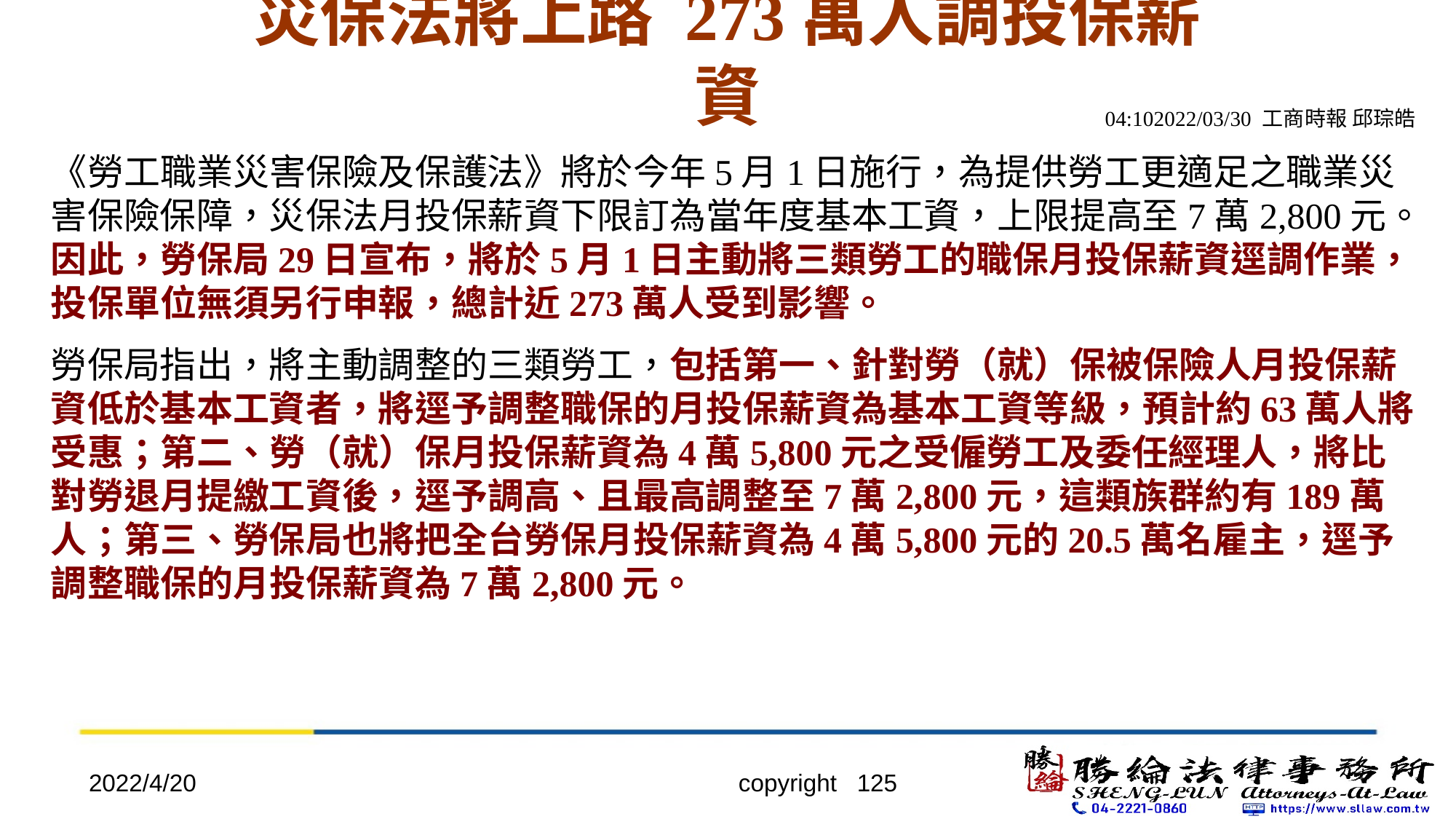

# 災保法將上路 273萬人調投保薪資
04:102022/03/30 工商時報 邱琮皓

《勞工職業災害保險及保護法》將於今年5月1日施行，為提供勞工更適足之職業災害保險保障，災保法月投保薪資下限訂為當年度基本工資，上限提高至7萬2,800元。因此，勞保局29日宣布，將於5月1日主動將三類勞工的職保月投保薪資逕調作業，投保單位無須另行申報，總計近273萬人受到影響。

勞保局指出，將主動調整的三類勞工，包括第一、針對勞（就）保被保險人月投保薪資低於基本工資者，將逕予調整職保的月投保薪資為基本工資等級，預計約63萬人將受惠；第二、勞（就）保月投保薪資為4萬5,800元之受僱勞工及委任經理人，將比對勞退月提繳工資後，逕予調高、且最高調整至7萬2,800元，這類族群約有189萬人；第三、勞保局也將把全台勞保月投保薪資為4萬5,800元的20.5萬名雇主，逕予調整職保的月投保薪資為7萬2,800元。

2022/4/20
copyright   125